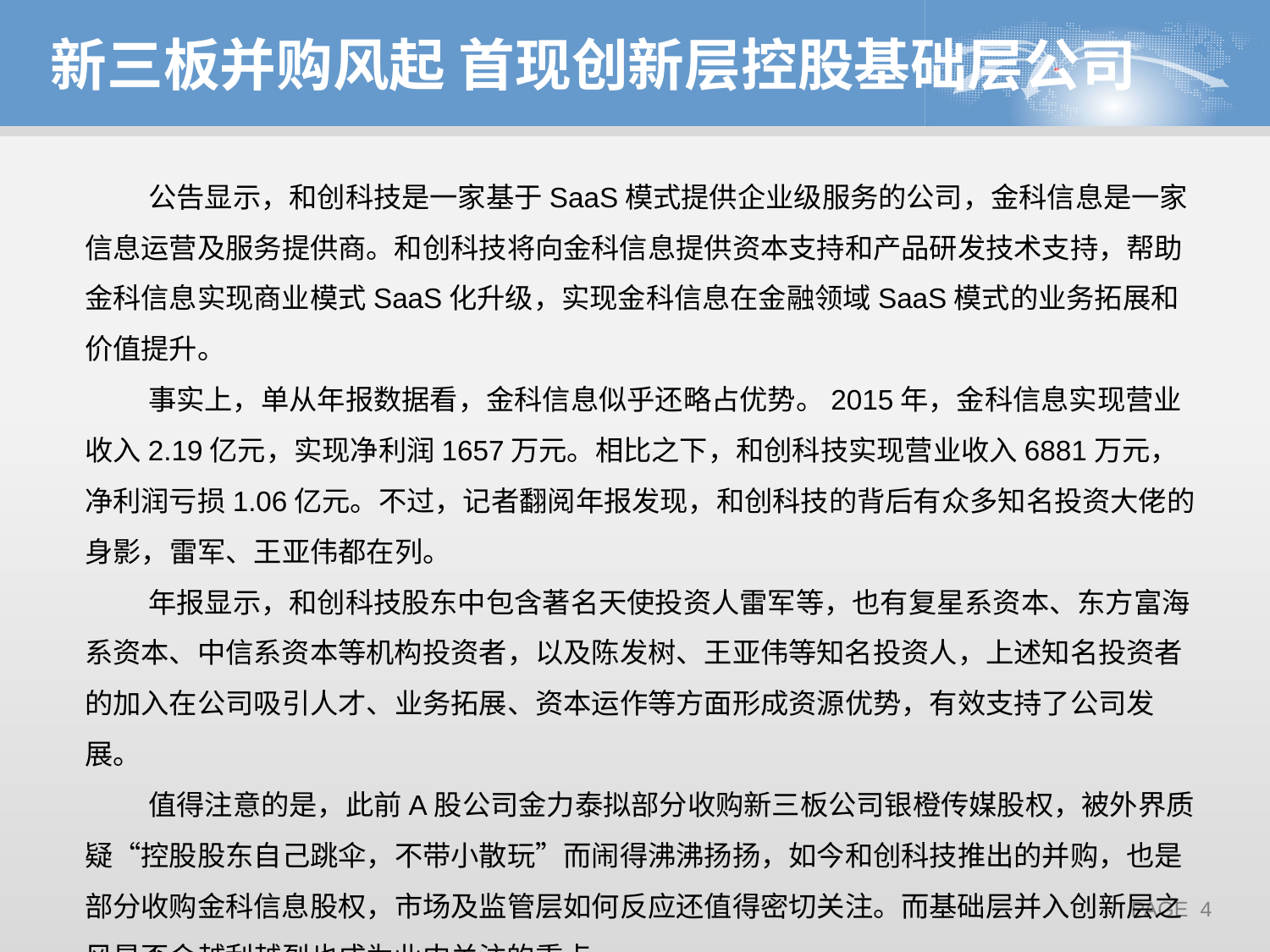

新三板并购风起 首现创新层控股基础层公司
公告显示，和创科技是一家基于SaaS模式提供企业级服务的公司，金科信息是一家信息运营及服务提供商。和创科技将向金科信息提供资本支持和产品研发技术支持，帮助金科信息实现商业模式SaaS化升级，实现金科信息在金融领域SaaS模式的业务拓展和价值提升。
事实上，单从年报数据看，金科信息似乎还略占优势。2015年，金科信息实现营业收入2.19亿元，实现净利润1657万元。相比之下，和创科技实现营业收入6881万元，净利润亏损1.06亿元。不过，记者翻阅年报发现，和创科技的背后有众多知名投资大佬的身影，雷军、王亚伟都在列。
年报显示，和创科技股东中包含著名天使投资人雷军等，也有复星系资本、东方富海系资本、中信系资本等机构投资者，以及陈发树、王亚伟等知名投资人，上述知名投资者的加入在公司吸引人才、业务拓展、资本运作等方面形成资源优势，有效支持了公司发展。
值得注意的是，此前A股公司金力泰拟部分收购新三板公司银橙传媒股权，被外界质疑“控股股东自己跳伞，不带小散玩”而闹得沸沸扬扬，如今和创科技推出的并购，也是部分收购金科信息股权，市场及监管层如何反应还值得密切关注。而基础层并入创新层之风是否会越刮越烈也成为业内关注的重点。